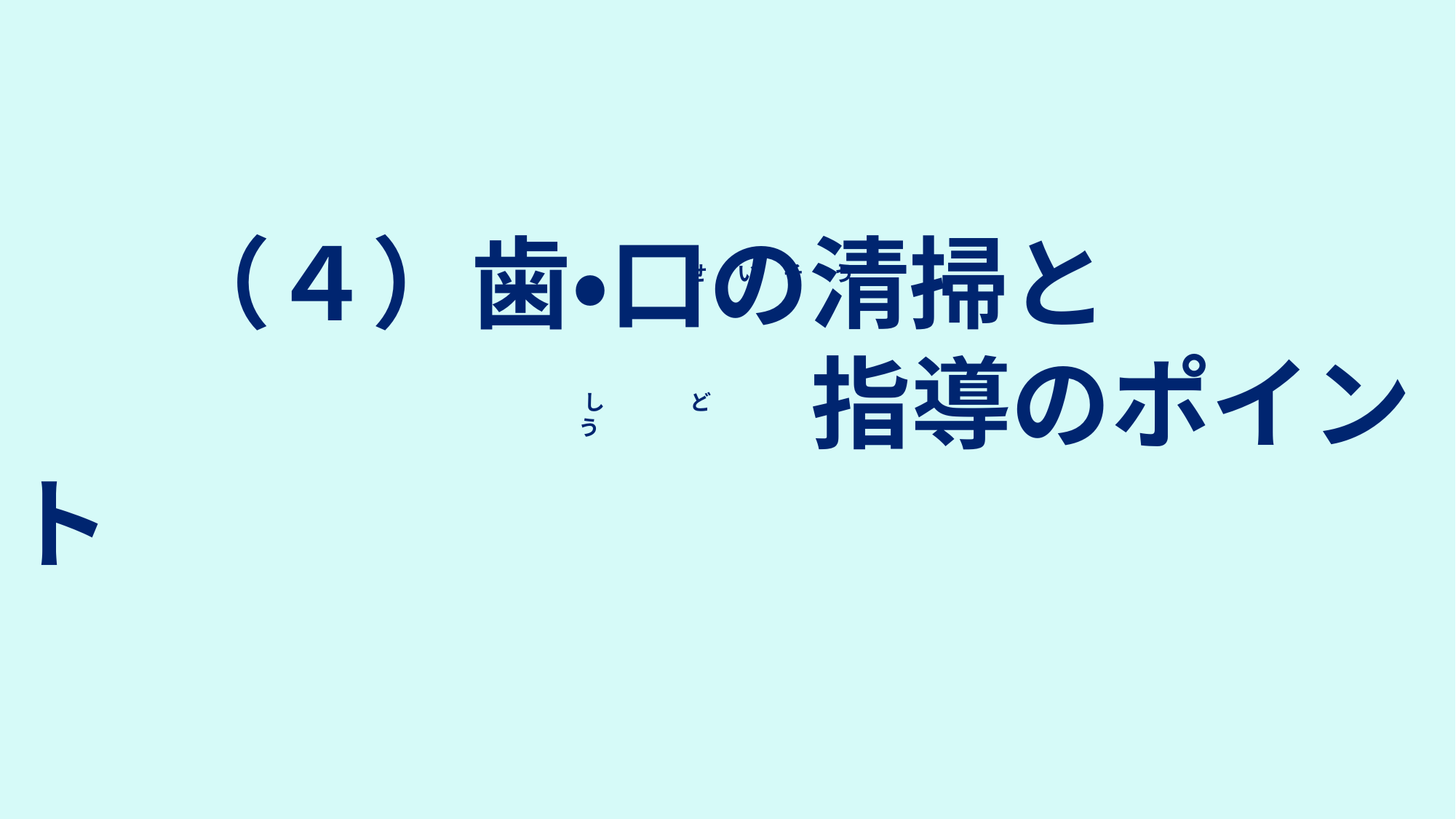

せ      い     そ      う
      （４）歯・口の清掃と
　　　　　　　　指導のポイント
　 し　　　　ど   　う